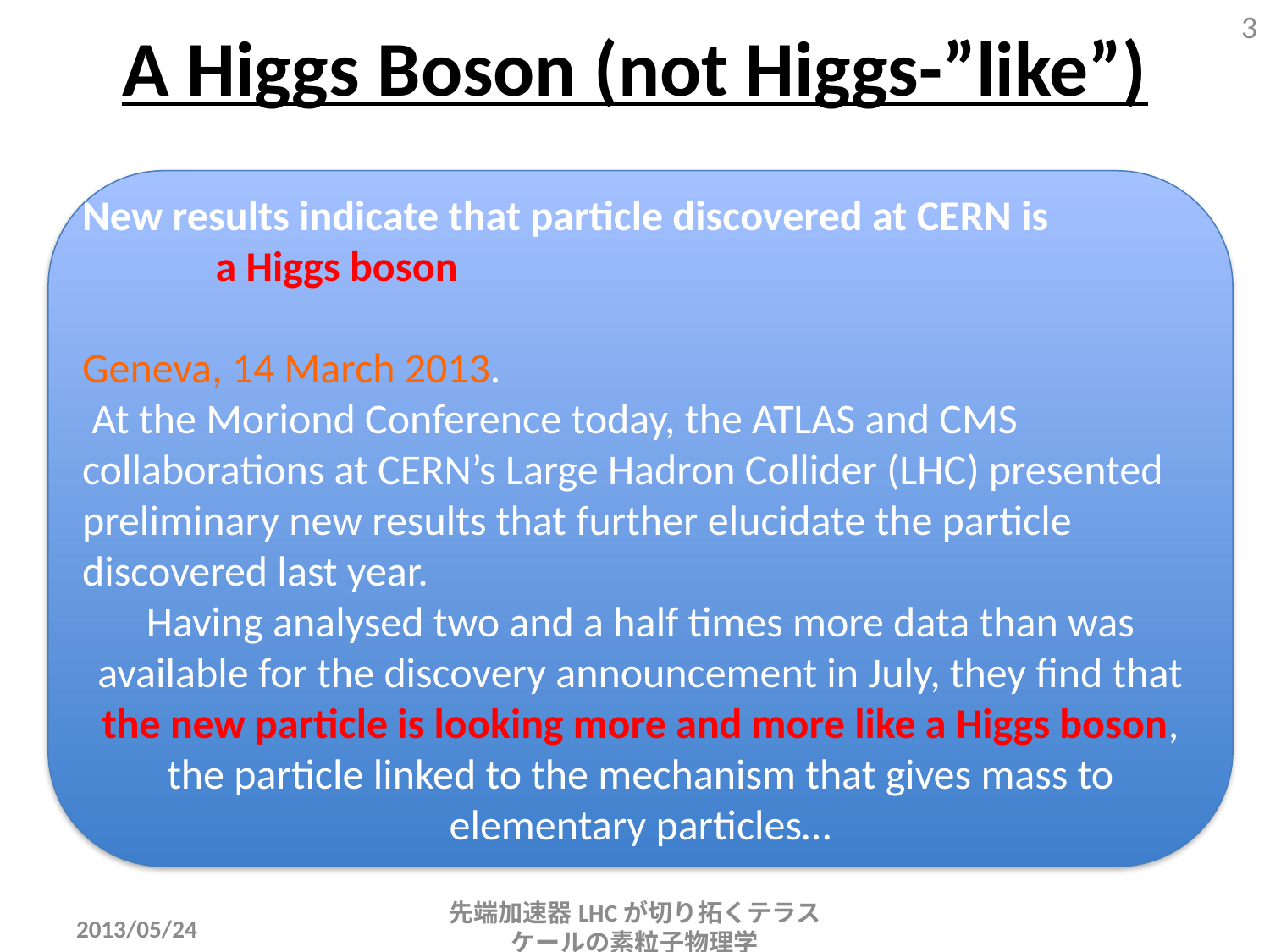

# A Higgs Boson (not Higgs-”like”)
3
New results indicate that particle discovered at CERN is                              a Higgs boson

Geneva, 14 March 2013.
 At the Moriond Conference today, the ATLAS and CMS collaborations at CERN’s Large Hadron Collider (LHC) presented preliminary new results that further elucidate the particle discovered last year.
Having analysed two and a half times more data than was available for the discovery announcement in July, they find that the new particle is looking more and more like a Higgs boson, the particle linked to the mechanism that gives mass to elementary particles…
先端加速器LHCが切り拓くテラスケールの素粒子物理学
2013/05/24